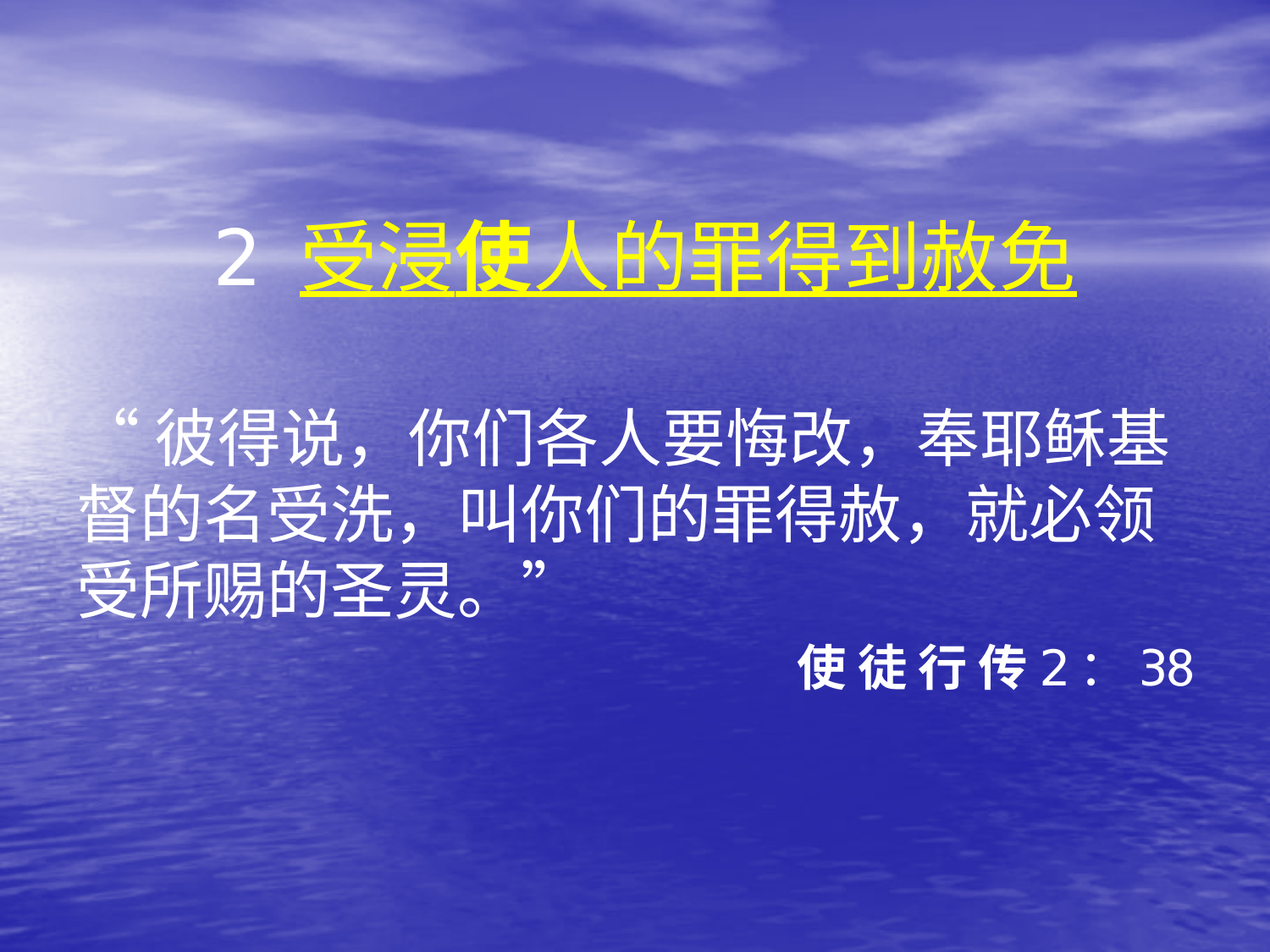

# 2 受浸使人的罪得到赦免
“彼得说，你们各人要悔改，奉耶稣基督的名受洗，叫你们的罪得赦，就必领受所赐的圣灵。”
使 徒 行 传2：38